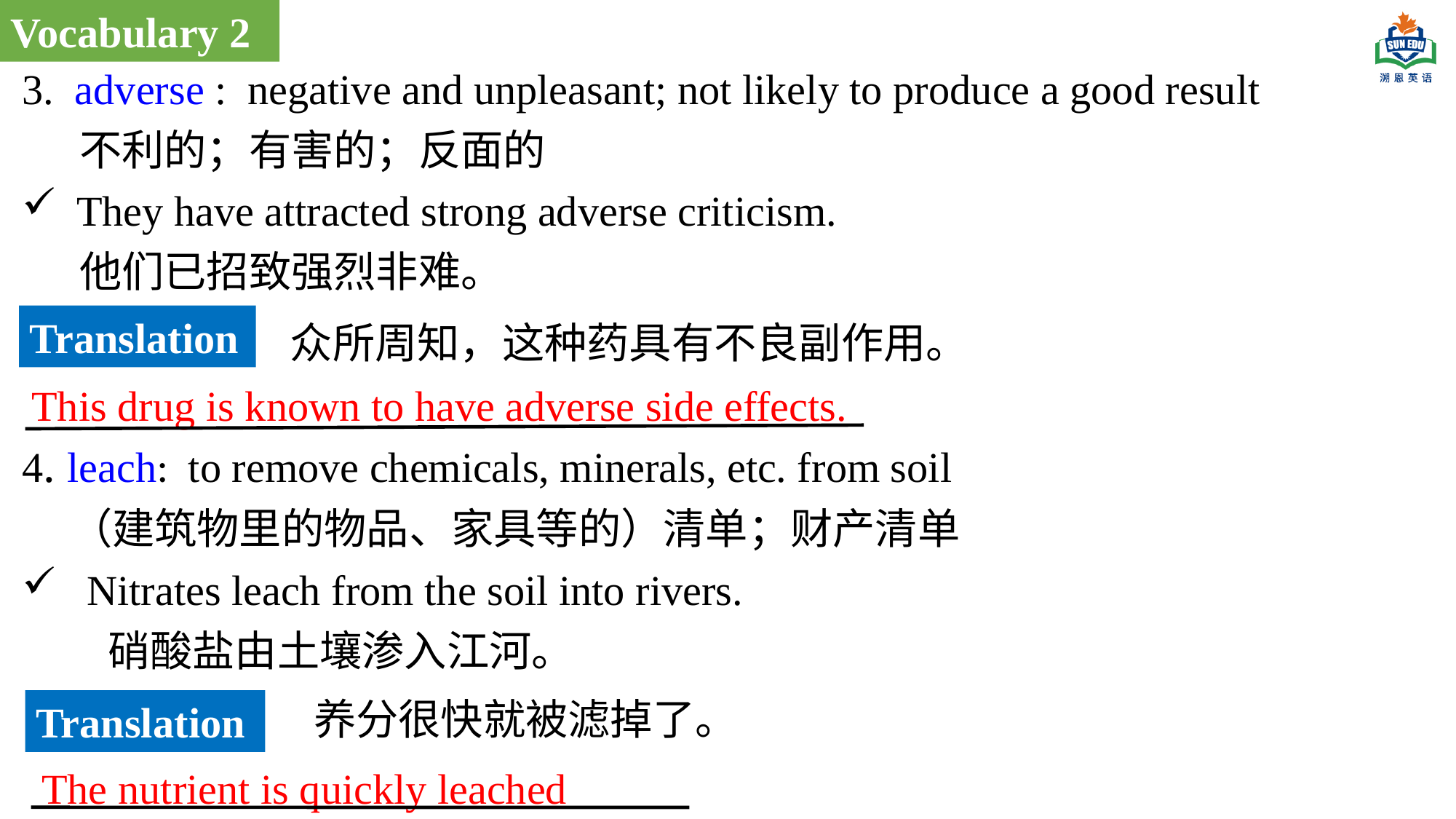

Vocabulary 2
3.  adverse :  negative and unpleasant; not likely to produce a good result
     不利的；有害的；反面的
They have attracted strong adverse criticism.
     他们已招致强烈非难。

4. leach:  to remove chemicals, minerals, etc. from soil
    （建筑物里的物品、家具等的）清单；财产清单
 Nitrates leach from the soil into rivers.
        硝酸盐由土壤渗入江河。
Translation
众所周知，这种药具有不良副作用。
This drug is known to have adverse side effects.
养分很快就被滤掉了。
Translation
The nutrient is quickly leached away.